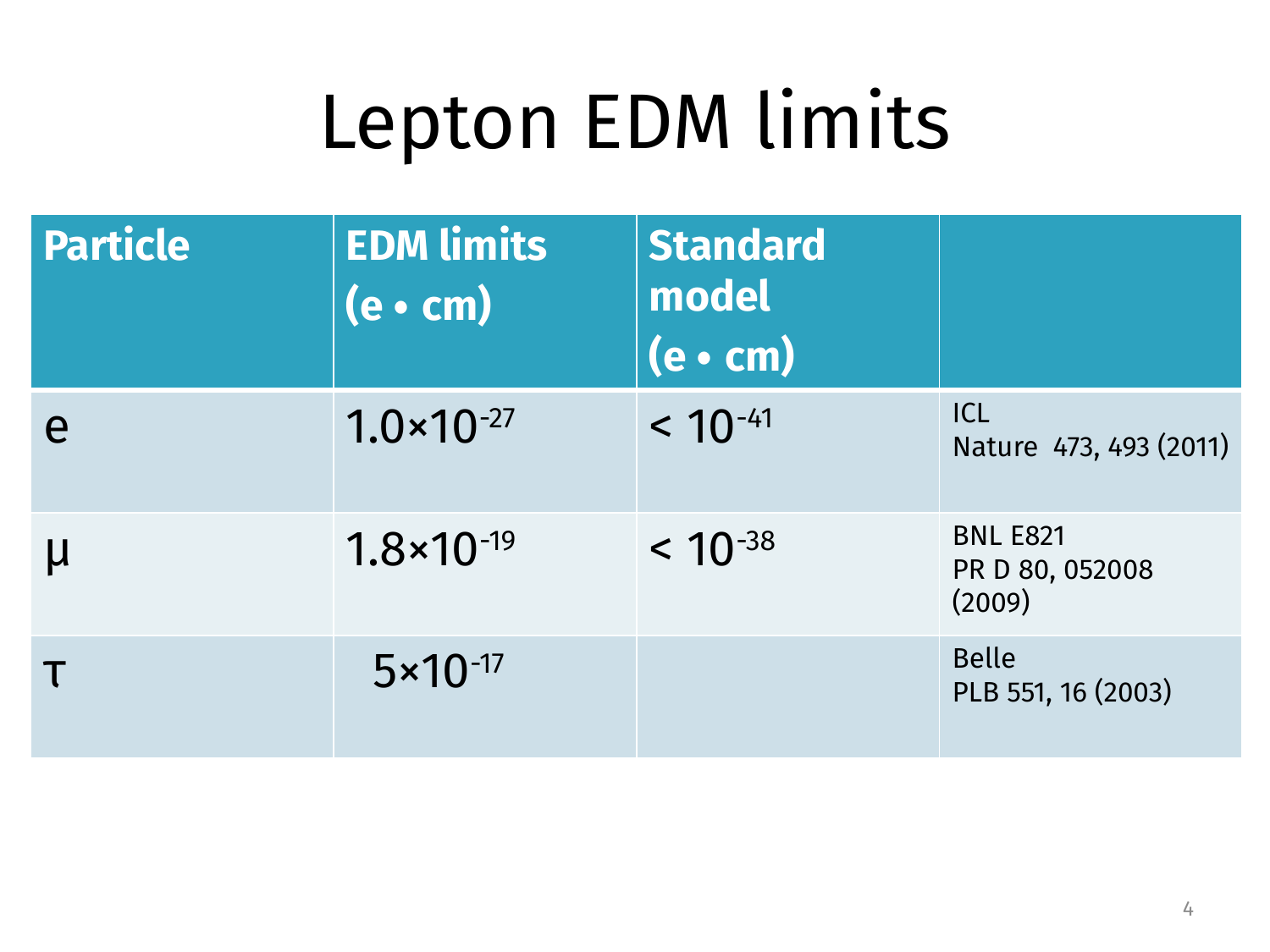

# Lepton EDM limits
| Particle | EDM limits (e・cm) | Standard model (e・cm) |  |
| --- | --- | --- | --- |
| e | 1.0×10-27 | < 10-41 | ICL Nature 473, 493 (2011) |
| μ | 1.8×10-19 | < 10-38 | BNL E821 PR D 80, 052008 (2009) |
| τ | 5×10-17 |  | Belle PLB 551, 16 (2003) |
4